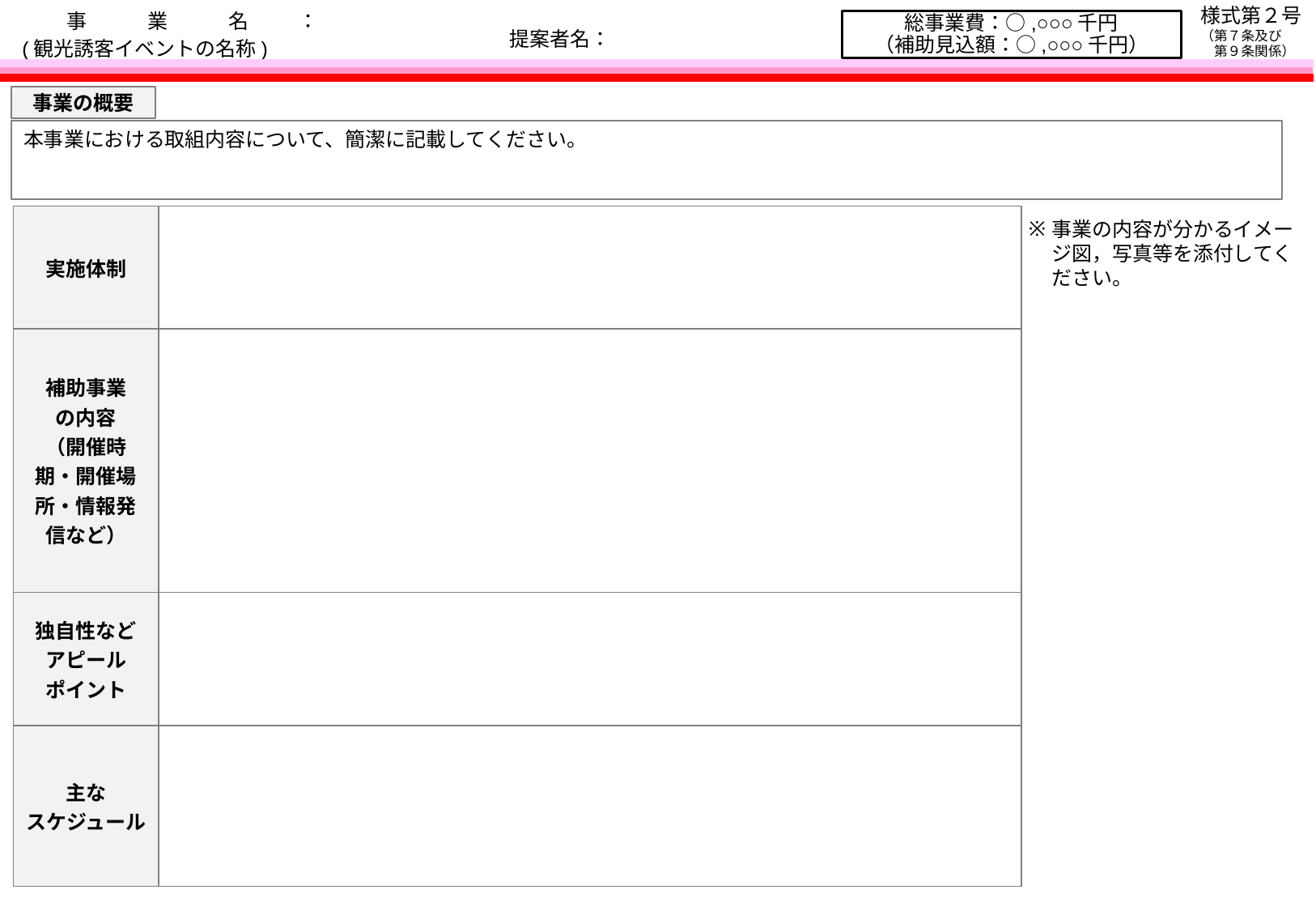

様式第２号
（第７条及び
　第９条関係）
# 事　　　業　　　名　　  ： (観光誘客イベントの名称)
提案者名：
総事業費：○,○○○千円
（補助見込額：○,○○○千円）
事業の概要
本事業における取組内容について、簡潔に記載してください。

事業の内容が分かるイメージ図，写真等を添付してください。

| 実施体制 |  |
| --- | --- |
| 補助事業 の内容 （開催時期・開催場所・情報発信など） |  |
| 独自性など アピール ポイント |  |
| 主な スケジュール |  |